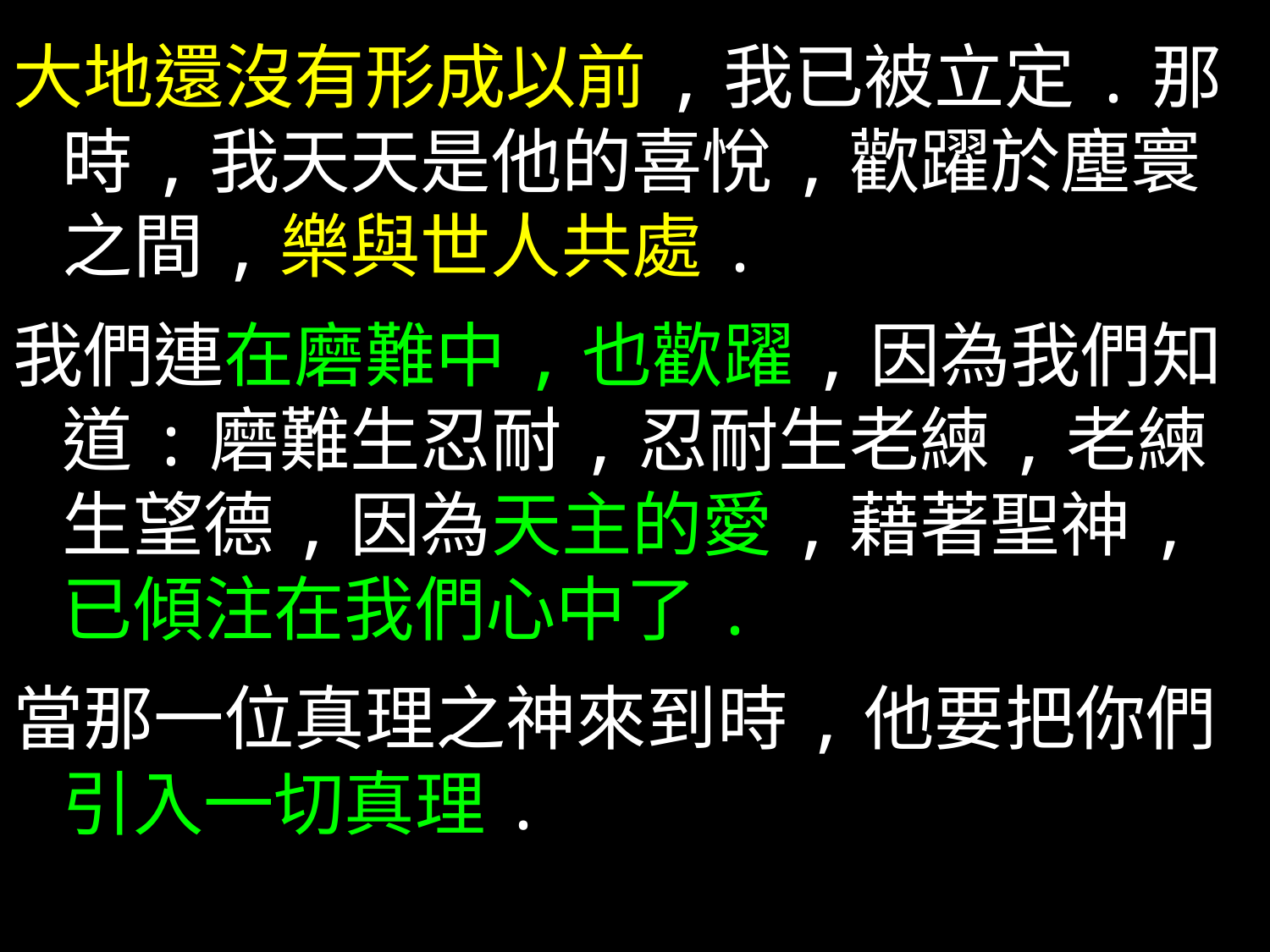

大地還沒有形成以前,我已被立定.那時,我天天是他的喜悅,歡躍於塵寰之間,樂與世人共處.
我們連在磨難中,也歡躍,因為我們知道:磨難生忍耐,忍耐生老練,老練生望德,因為天主的愛,藉著聖神,已傾注在我們心中了.
當那一位真理之神來到時,他要把你們引入一切真理.